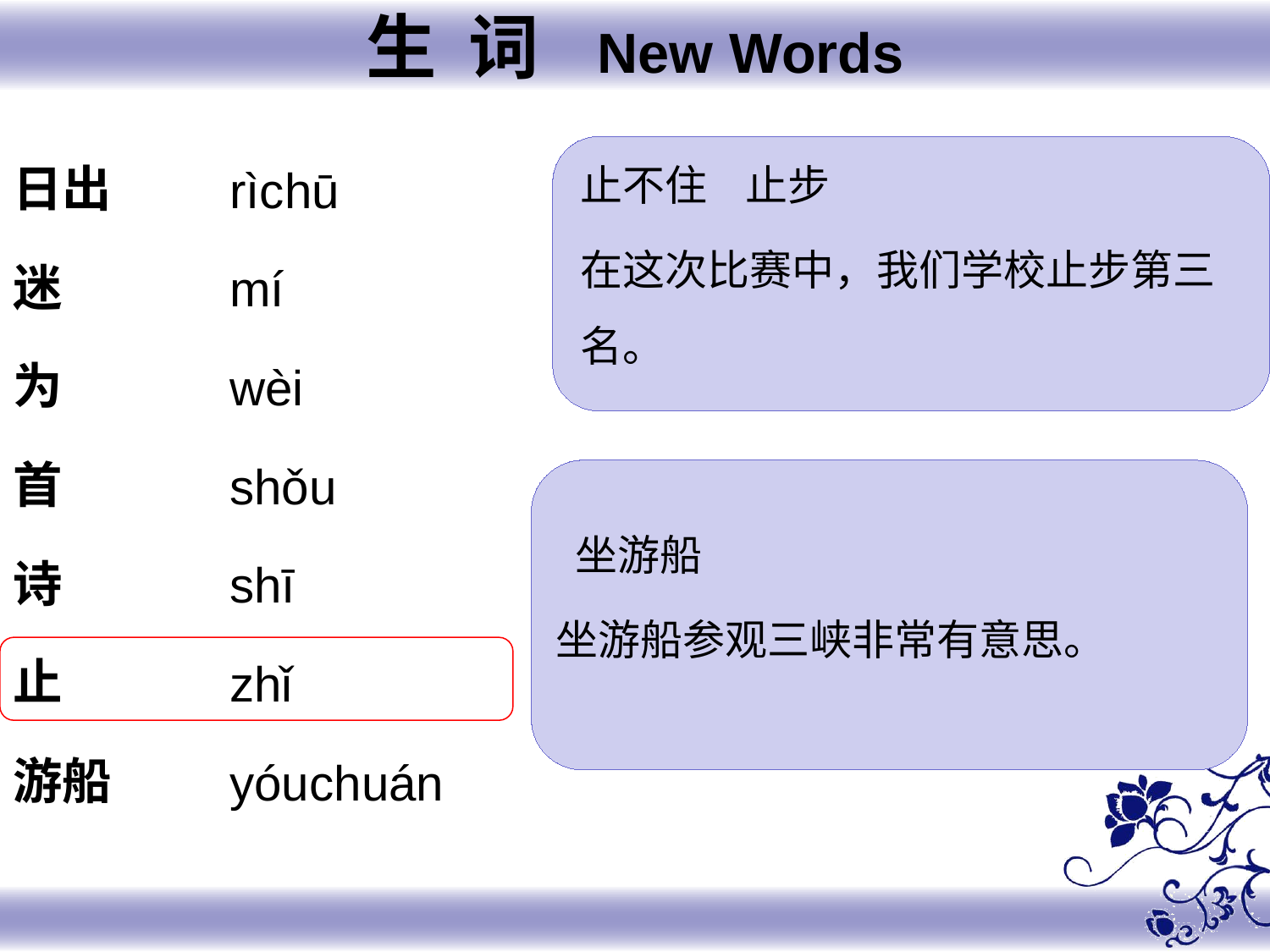

生  词   New Words
日出
迷
为
首
诗
止
游船
rìchū
mí
wèi
shǒu
shī
zhǐ
yóuchuán
止不住    止步
在这次比赛中，我们学校止步第三名。

 坐游船
坐游船参观三峡非常有意思。